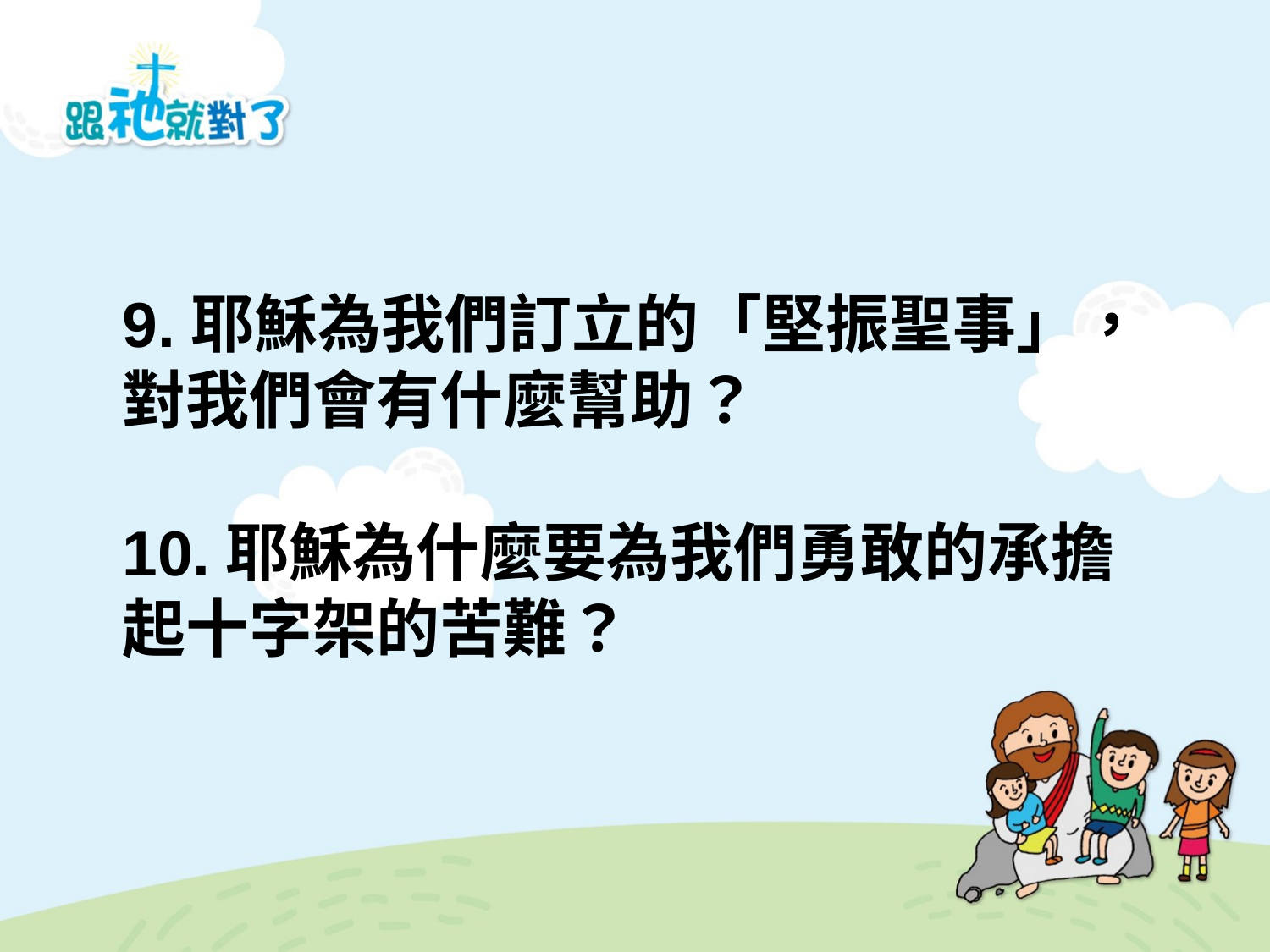

9.耶穌為我們訂立的「堅振聖事」，對我們會有什麼幫助？

10.耶穌為什麼要為我們勇敢的承擔起十字架的苦難？